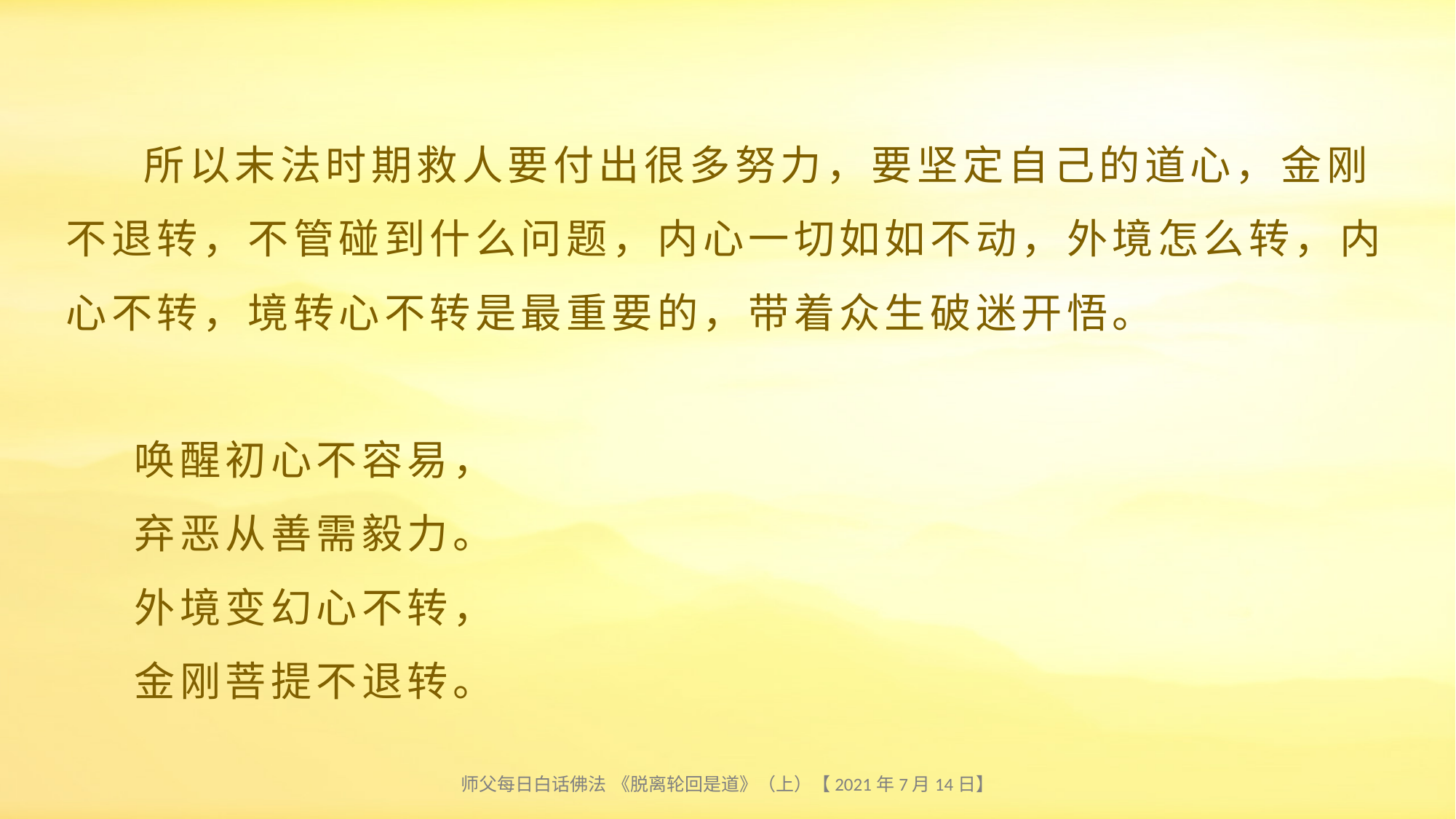

# 所以末法时期救人要付出很多努力，要坚定自己的道心，金刚不退转，不管碰到什么问题，内心一切如如不动，外境怎么转，内心不转，境转心不转是最重要的，带着众生破迷开悟。 唤醒初心不容易， 弃恶从善需毅力。 外境变幻心不转， 金刚菩提不退转。
师父每日白话佛法 《脱离轮回是道》（上）【2021年7月14日】